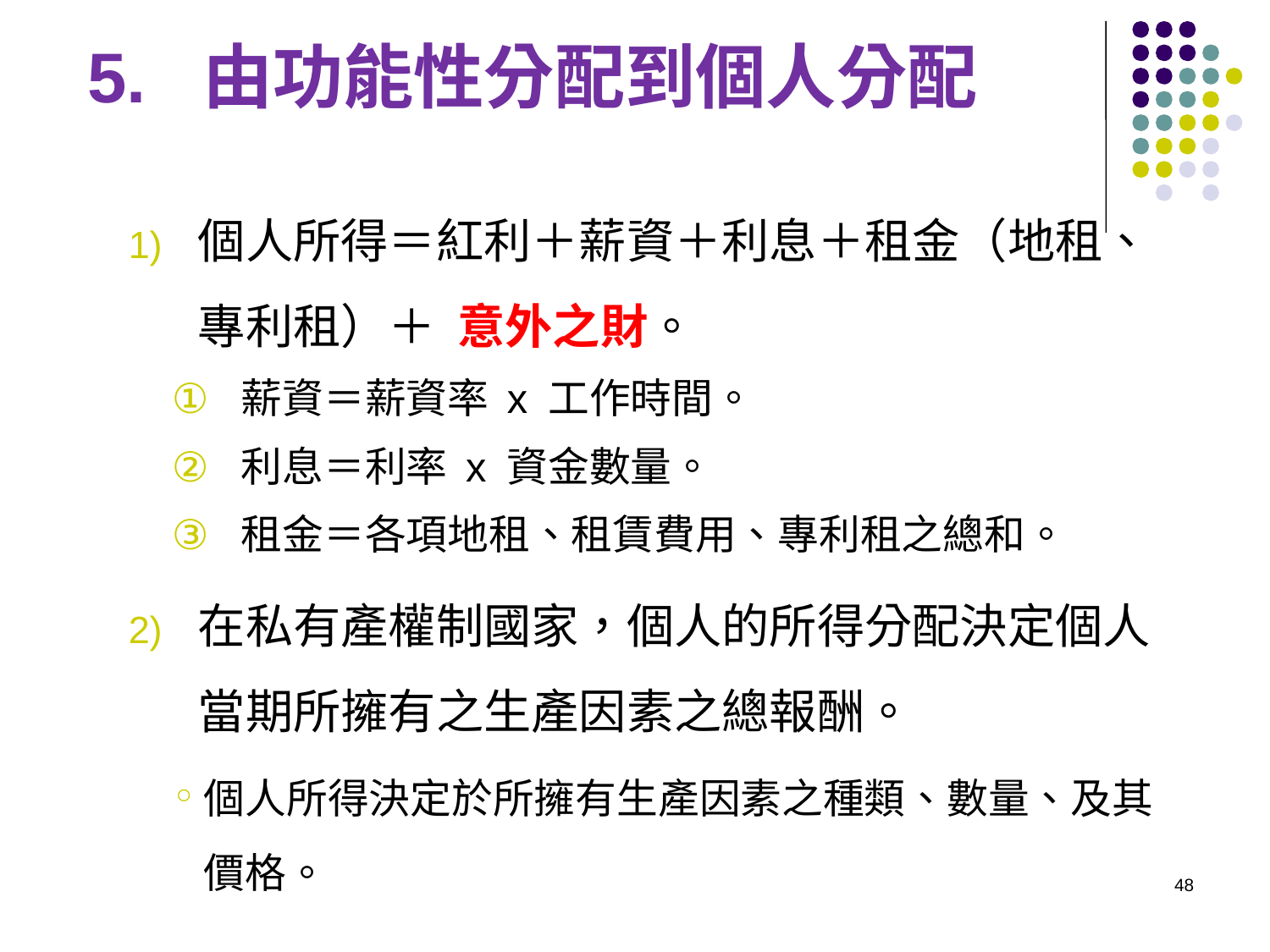

5.  由功能性分配到個人分配
個人所得＝紅利＋薪資＋利息＋租金（地租、專利租）＋  意外之財。
薪資＝薪資率 x 工作時間。
利息＝利率 x 資金數量。
租金＝各項地租、租賃費用、專利租之總和。
在私有產權制國家，個人的所得分配決定個人當期所擁有之生產因素之總報酬。
個人所得決定於所擁有生產因素之種類、數量、及其價格。
48